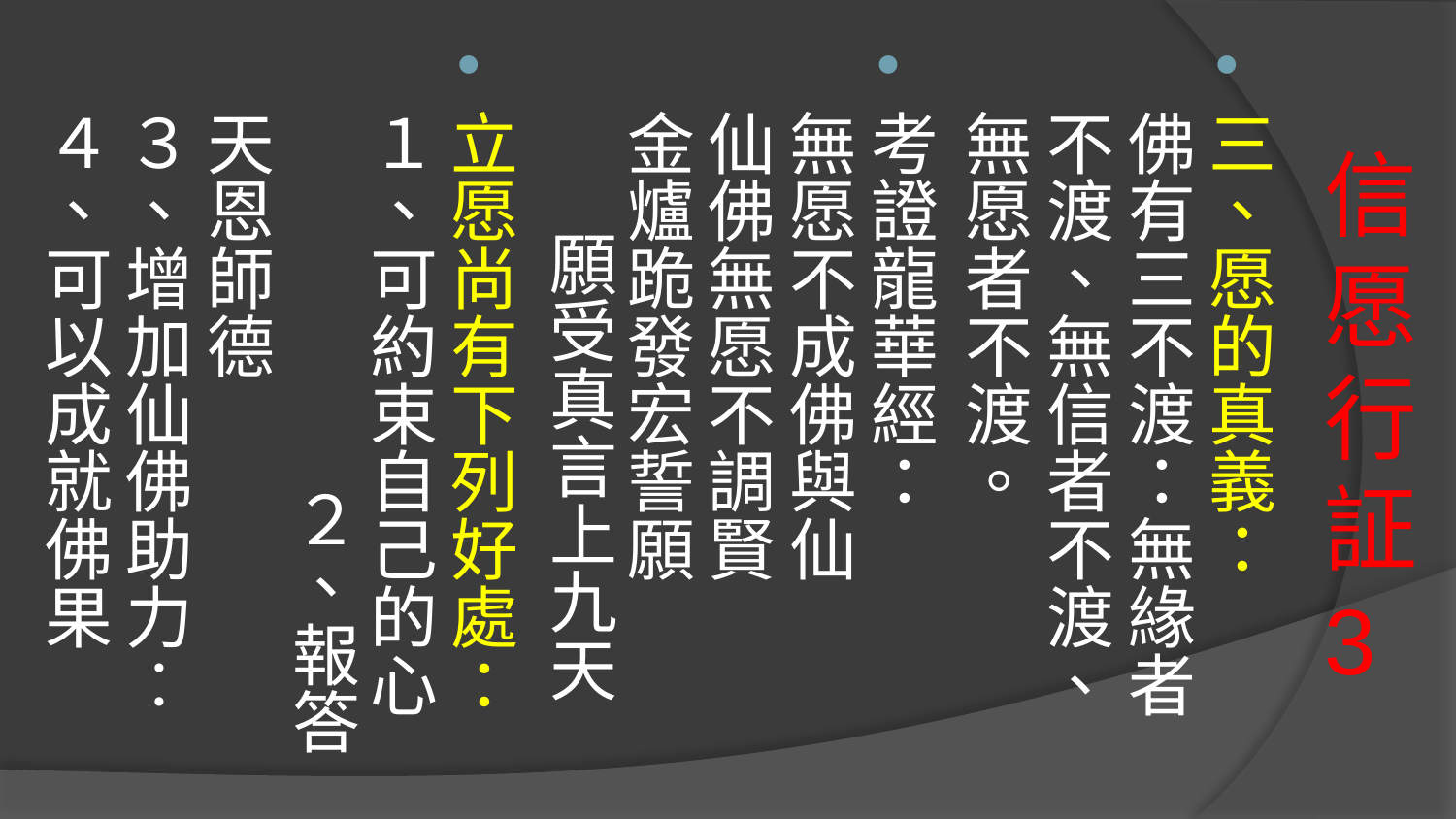

三、愿的真義：
佛有三不渡：無緣者不渡、無信者不渡、無愿者不渡。
考證龍華經：
無愿不成佛與仙           仙佛無愿不調賢
金爐跪發宏誓願                     願受真言上九天
立愿尚有下列好處：
１、可約束自己的心                             ２、報答天恩師德
３、增加仙佛助力︰
４、可以成就佛果
# 信愿行証 3